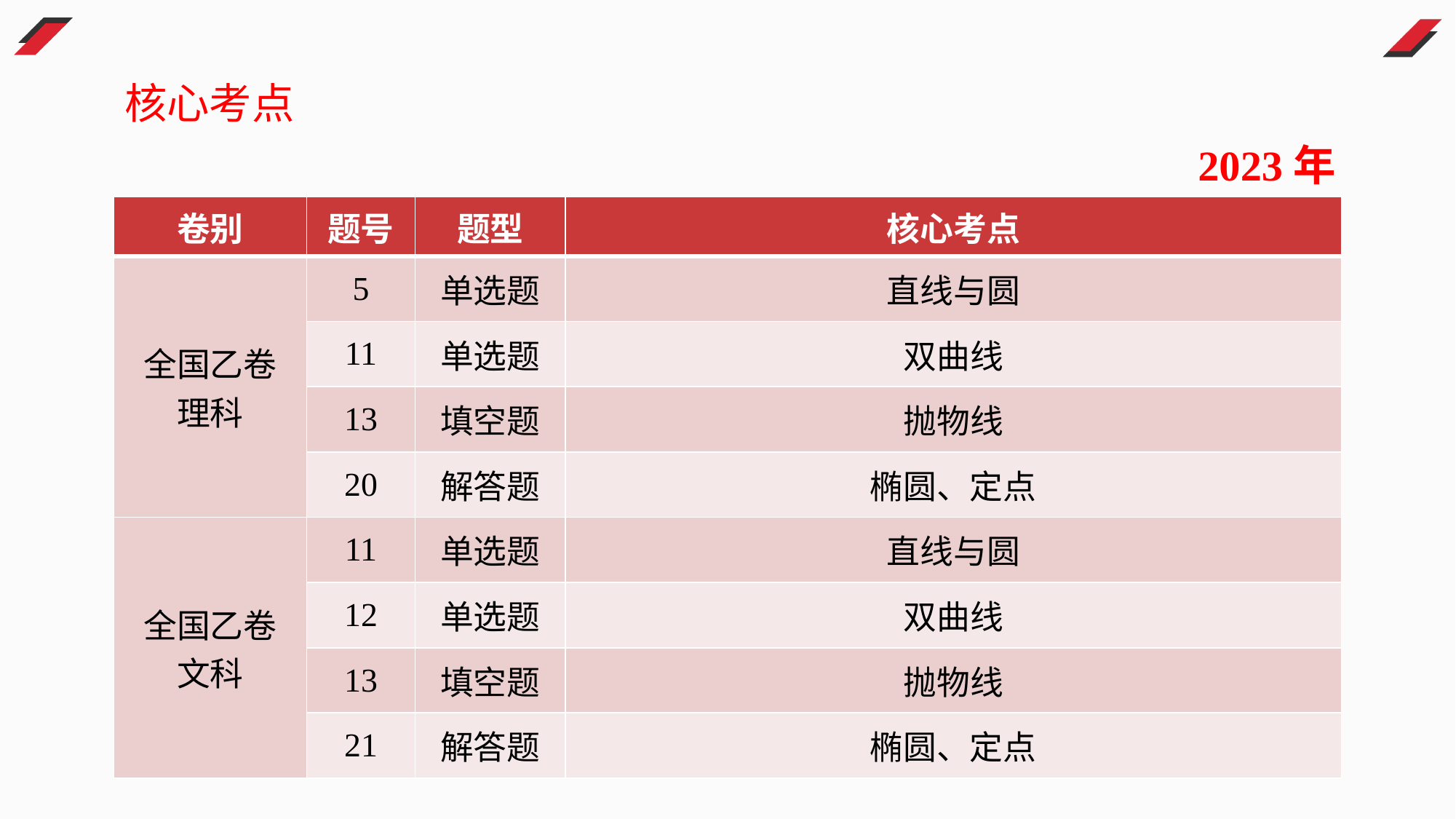

核心考点
2023年
| 卷别 | 题号 | 题型 | 核心考点 |
| --- | --- | --- | --- |
| 全国乙卷 理科 | 5 | 单选题 | 直线与圆 |
|  | 11 | 单选题 | 双曲线 |
|  | 13 | 填空题 | 抛物线 |
|  | 20 | 解答题 | 椭圆、定点 |
| 全国乙卷 文科 | 11 | 单选题 | 直线与圆 |
|  | 12 | 单选题 | 双曲线 |
|  | 13 | 填空题 | 抛物线 |
|  | 21 | 解答题 | 椭圆、定点 |